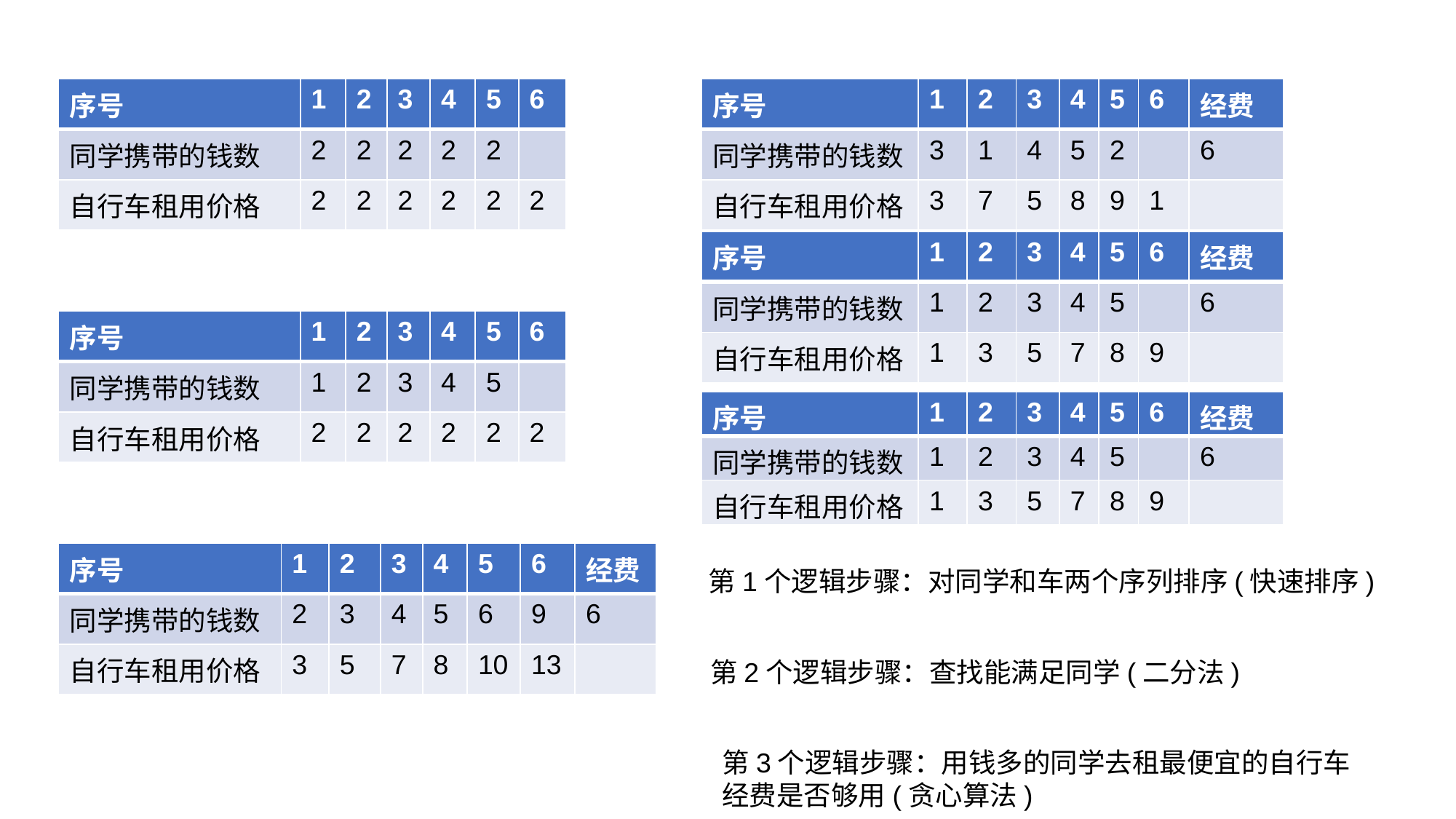

| 序号 | 1 | 2 | 3 | 4 | 5 | 6 |
| --- | --- | --- | --- | --- | --- | --- |
| 同学携带的钱数 | 2 | 2 | 2 | 2 | 2 |  |
| 自行车租用价格 | 2 | 2 | 2 | 2 | 2 | 2 |
| 序号 | 1 | 2 | 3 | 4 | 5 | 6 | 经费 |
| --- | --- | --- | --- | --- | --- | --- | --- |
| 同学携带的钱数 | 3 | 1 | 4 | 5 | 2 |  | 6 |
| 自行车租用价格 | 3 | 7 | 5 | 8 | 9 | 1 |  |
| 序号 | 1 | 2 | 3 | 4 | 5 | 6 | 经费 |
| --- | --- | --- | --- | --- | --- | --- | --- |
| 同学携带的钱数 | 1 | 2 | 3 | 4 | 5 |  | 6 |
| 自行车租用价格 | 1 | 3 | 5 | 7 | 8 | 9 |  |
| 序号 | 1 | 2 | 3 | 4 | 5 | 6 |
| --- | --- | --- | --- | --- | --- | --- |
| 同学携带的钱数 | 1 | 2 | 3 | 4 | 5 |  |
| 自行车租用价格 | 2 | 2 | 2 | 2 | 2 | 2 |
| 序号 | 1 | 2 | 3 | 4 | 5 | 6 | 经费 |
| --- | --- | --- | --- | --- | --- | --- | --- |
| 同学携带的钱数 | 1 | 2 | 3 | 4 | 5 |  | 6 |
| 自行车租用价格 | 1 | 3 | 5 | 7 | 8 | 9 |  |
| 序号 | 1 | 2 | 3 | 4 | 5 | 6 | 经费 |
| --- | --- | --- | --- | --- | --- | --- | --- |
| 同学携带的钱数 | 2 | 3 | 4 | 5 | 6 | 9 | 6 |
| 自行车租用价格 | 3 | 5 | 7 | 8 | 10 | 13 |  |
第1个逻辑步骤：对同学和车两个序列排序(快速排序)
第2个逻辑步骤：查找能满足同学(二分法)
第3个逻辑步骤：用钱多的同学去租最便宜的自行车
经费是否够用(贪心算法)